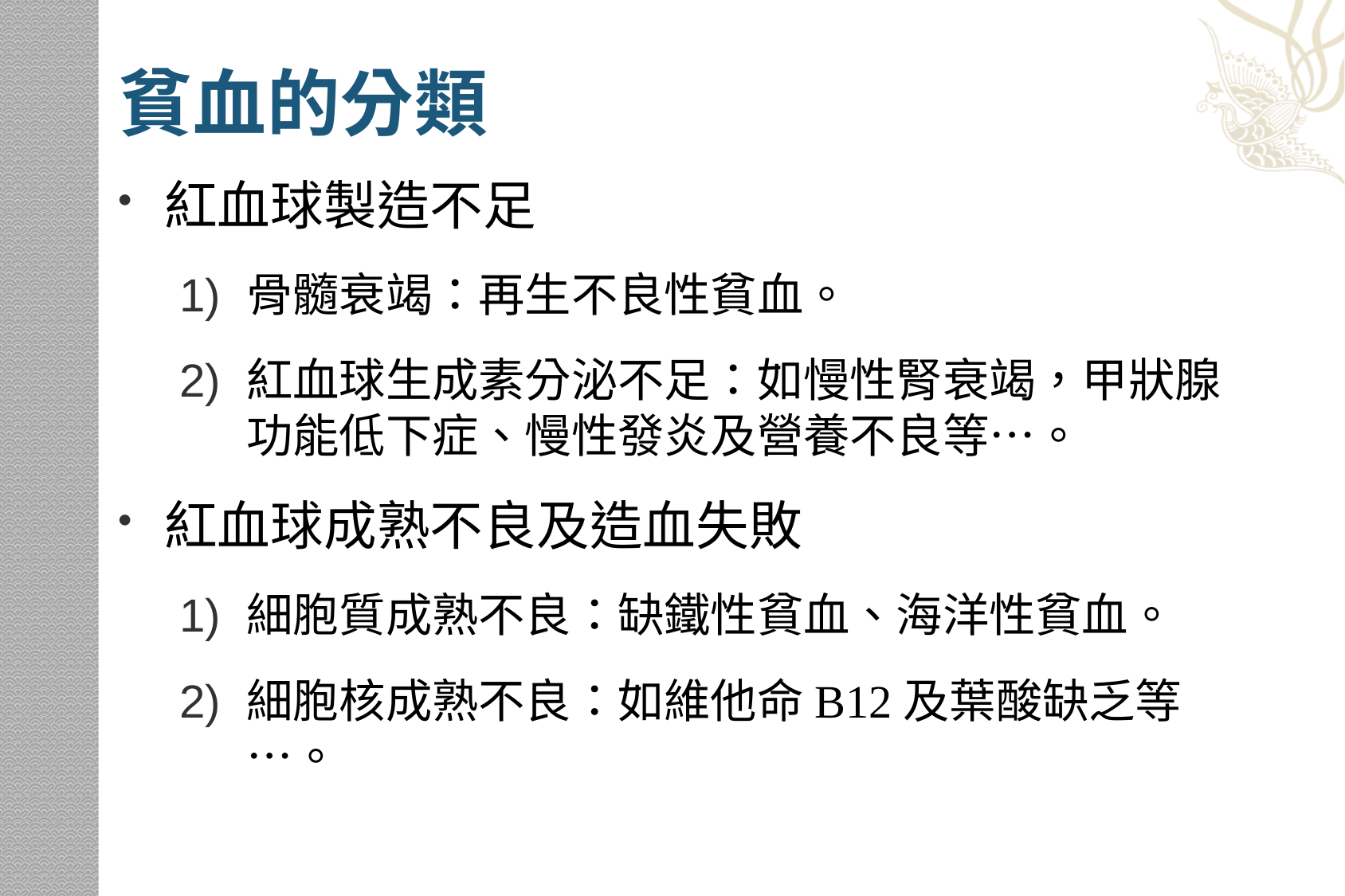

# 貧血的分類
紅血球製造不足
骨髓衰竭：再生不良性貧血。
紅血球生成素分泌不足：如慢性腎衰竭，甲狀腺功能低下症、慢性發炎及營養不良等…。
紅血球成熟不良及造血失敗
細胞質成熟不良：缺鐵性貧血、海洋性貧血。
細胞核成熟不良：如維他命B12及葉酸缺乏等…。